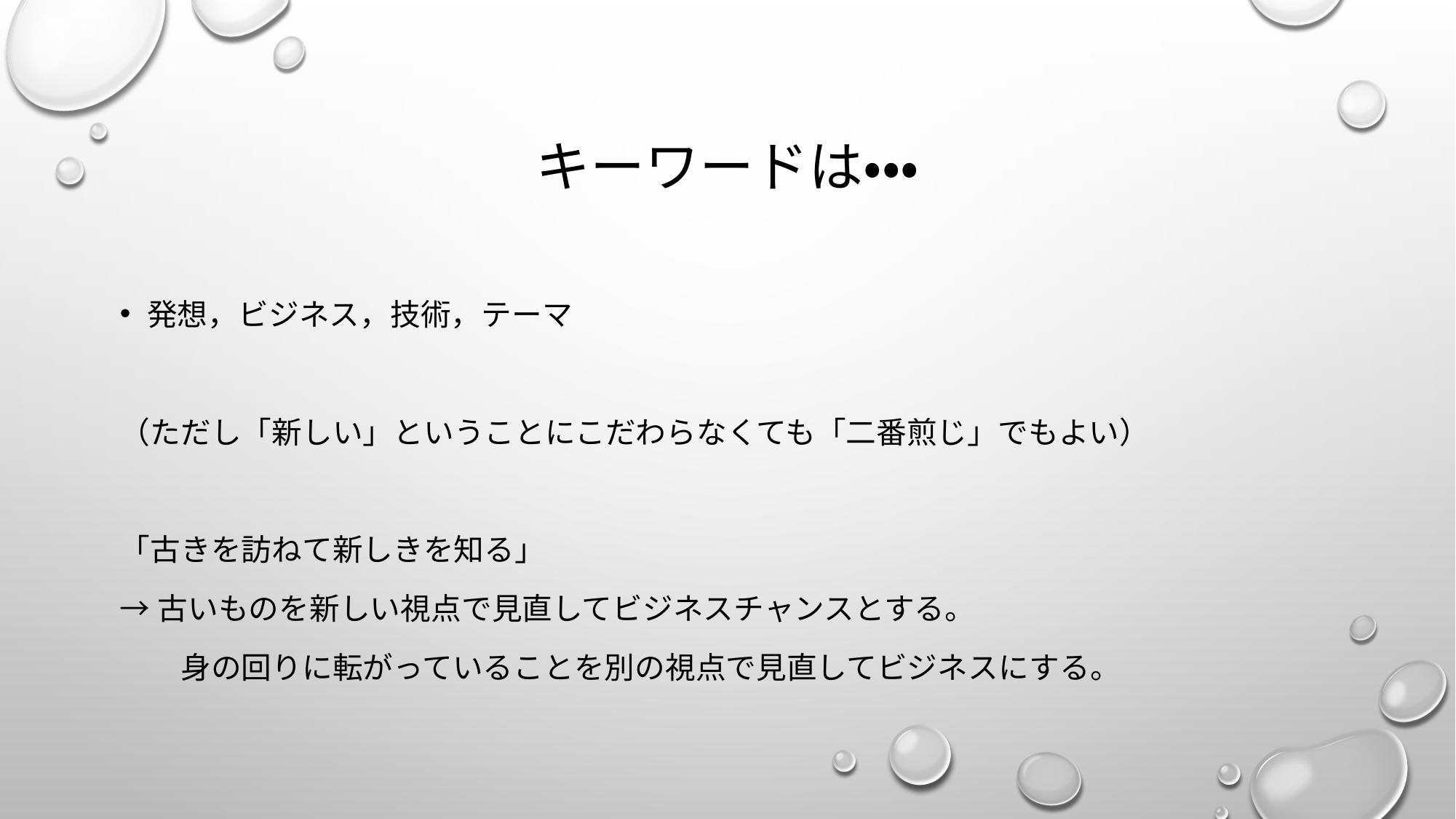

# キーワードは・・・
発想，ビジネス，技術，テーマ

（ただし「新しい」ということにこだわらなくても「二番煎じ」でもよい）

「古きを訪ねて新しきを知る」
→古いものを新しい視点で見直してビジネスチャンスとする。
　　身の回りに転がっていることを別の視点で見直してビジネスにする。